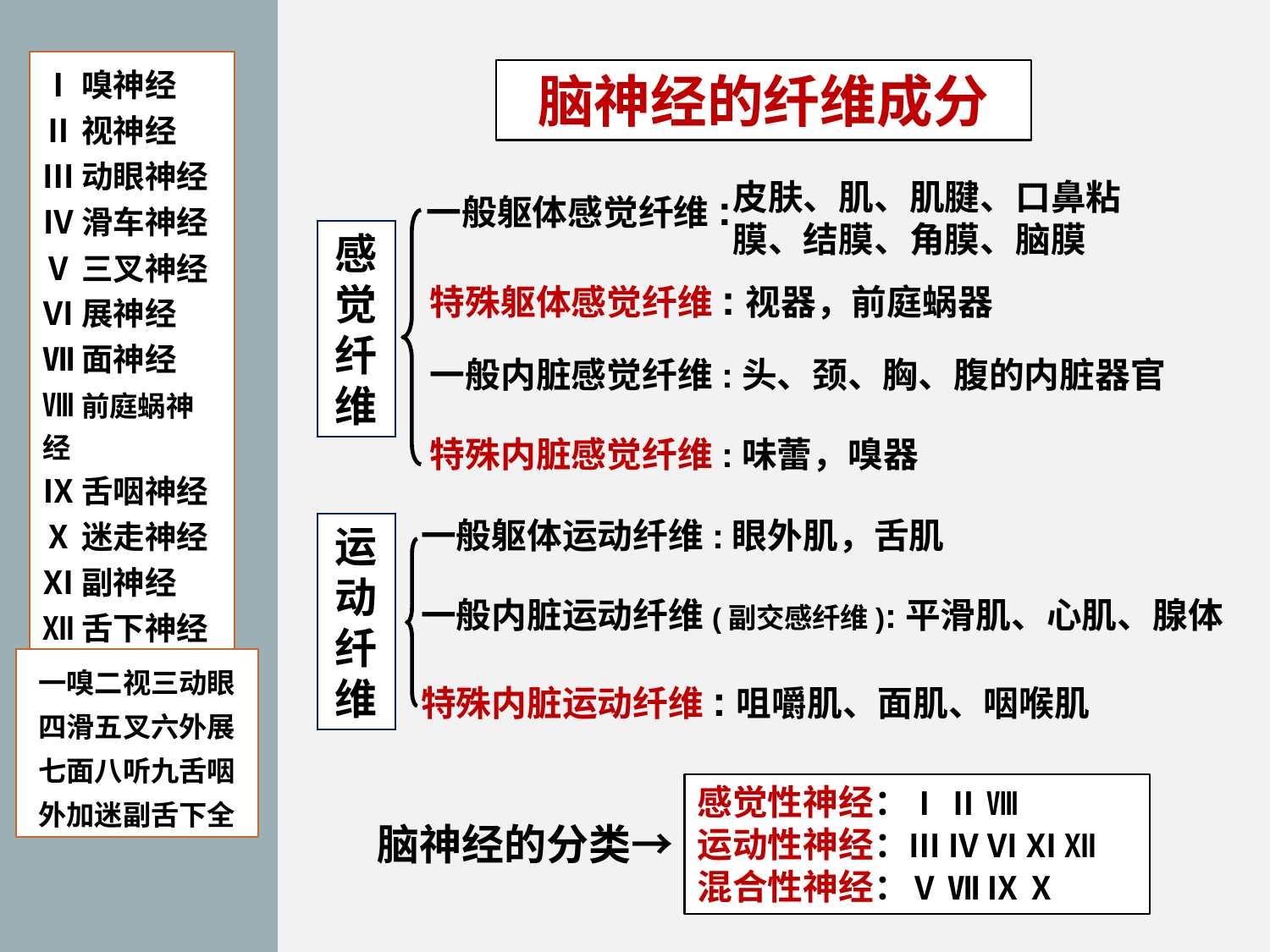

脑神经的纤维成分
Ⅰ嗅神经
Ⅱ视神经
Ⅲ动眼神经
Ⅳ滑车神经
Ⅴ三叉神经
Ⅵ展神经
Ⅶ面神经
Ⅷ前庭蜗神经
Ⅸ舌咽神经
Ⅹ迷走神经
Ⅺ副神经
Ⅻ舌下神经
皮肤、肌、肌腱、口鼻粘膜、结膜、角膜、脑膜
一般躯体感觉纤维:

感觉
纤维
特殊躯体感觉纤维:视器，前庭蜗器
一般内脏感觉纤维:头、颈、胸、腹的内脏器官
特殊内脏感觉纤维:味蕾，嗅器
一般躯体运动纤维:眼外肌，舌肌
运动
纤维

一般内脏运动纤维(副交感纤维):平滑肌、心肌、腺体
特殊内脏运动纤维:咀嚼肌、面肌、咽喉肌
一嗅二视三动眼
四滑五叉六外展
七面八听九舌咽
外加迷副舌下全
感觉性神经：Ⅰ Ⅱ Ⅷ
运动性神经：Ⅲ Ⅳ Ⅵ Ⅺ Ⅻ
混合性神经：Ⅴ Ⅶ Ⅸ Ⅹ
脑神经的分类→